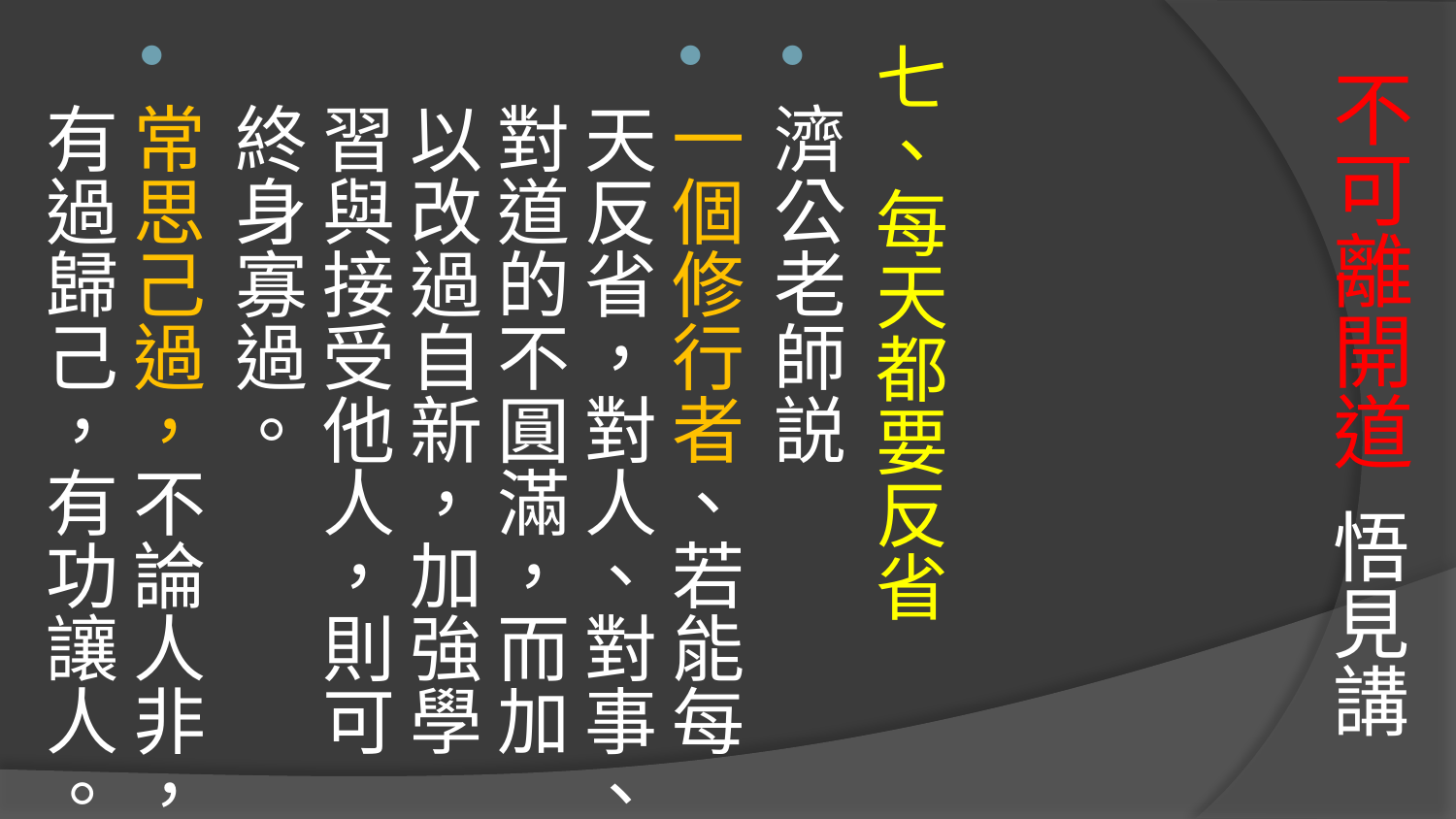

# 不可離開道  悟見講
七、每天都要反省
濟公老師説
一個修行者、若能每天反省，對人、對事、對道的不圓滿，而加以改過自新，加強學習與接受他人，則可終身寡過。
常思己過，不論人非，有過歸己，有功讓人。